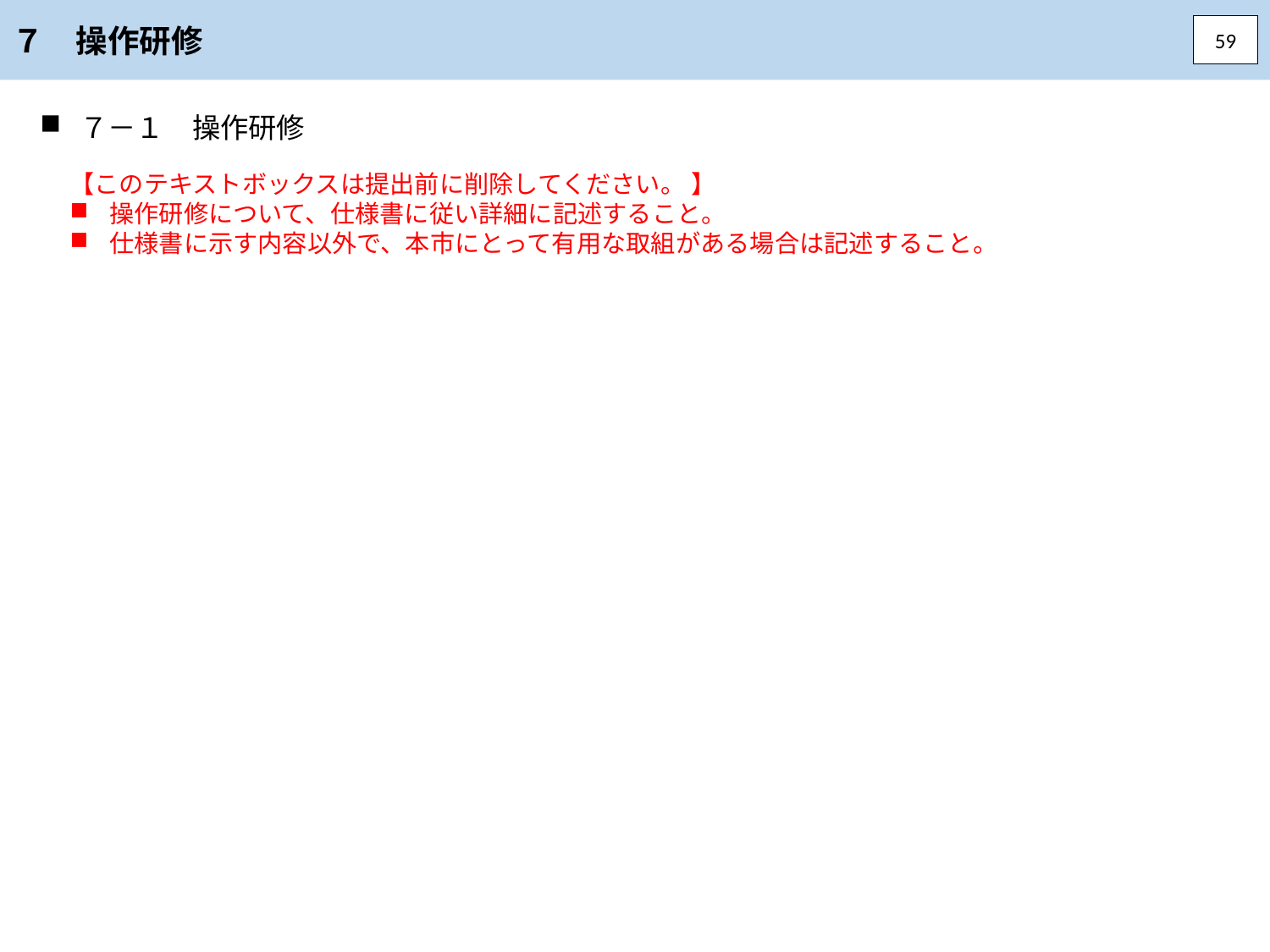

７　操作研修
59
７－１　操作研修
【このテキストボックスは提出前に削除してください。 】
操作研修について、仕様書に従い詳細に記述すること。
仕様書に示す内容以外で、本市にとって有用な取組がある場合は記述すること。